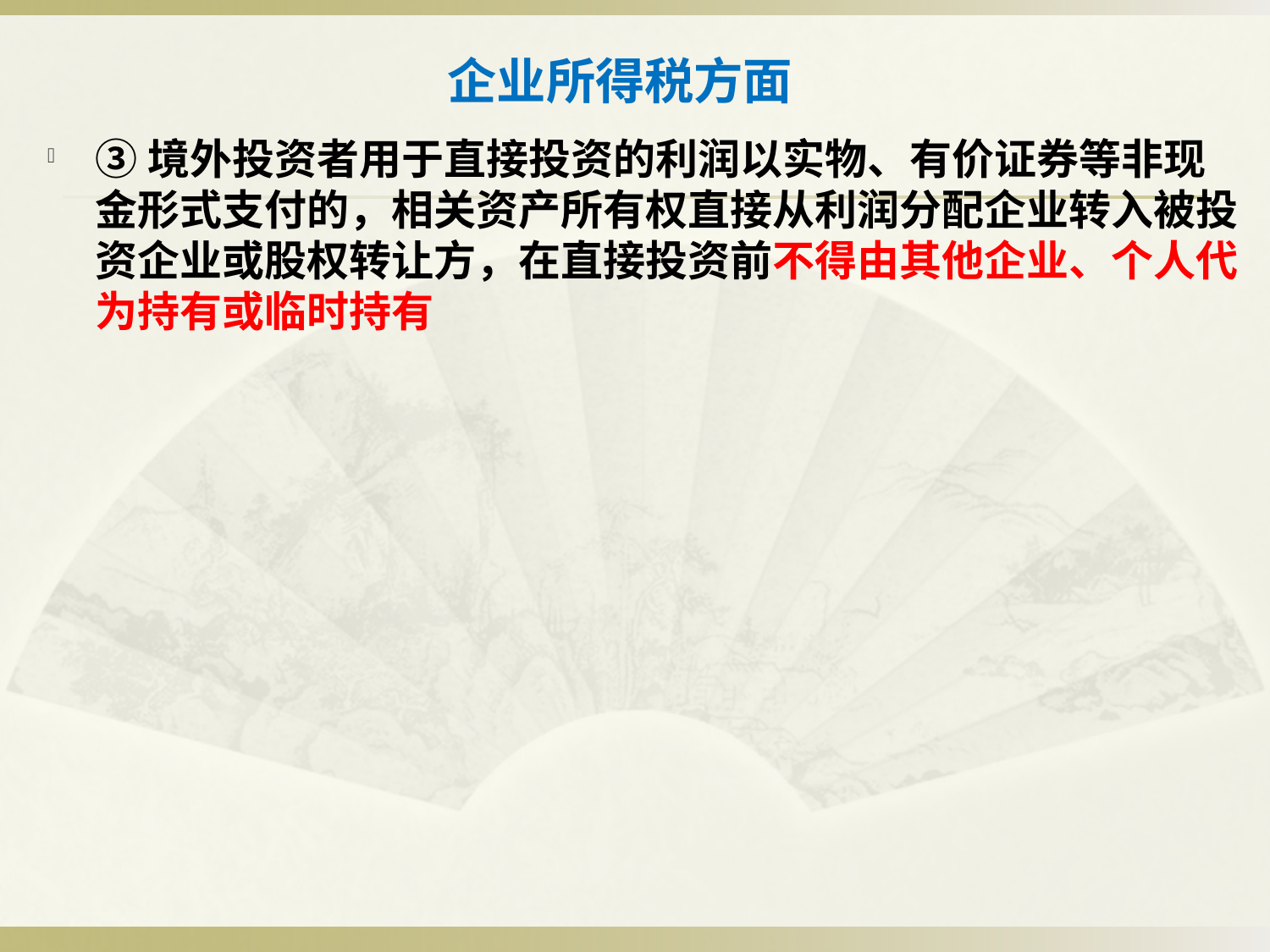

# 企业所得税方面
③境外投资者用于直接投资的利润以实物、有价证券等非现金形式支付的，相关资产所有权直接从利润分配企业转入被投资企业或股权转让方，在直接投资前不得由其他企业、个人代为持有或临时持有